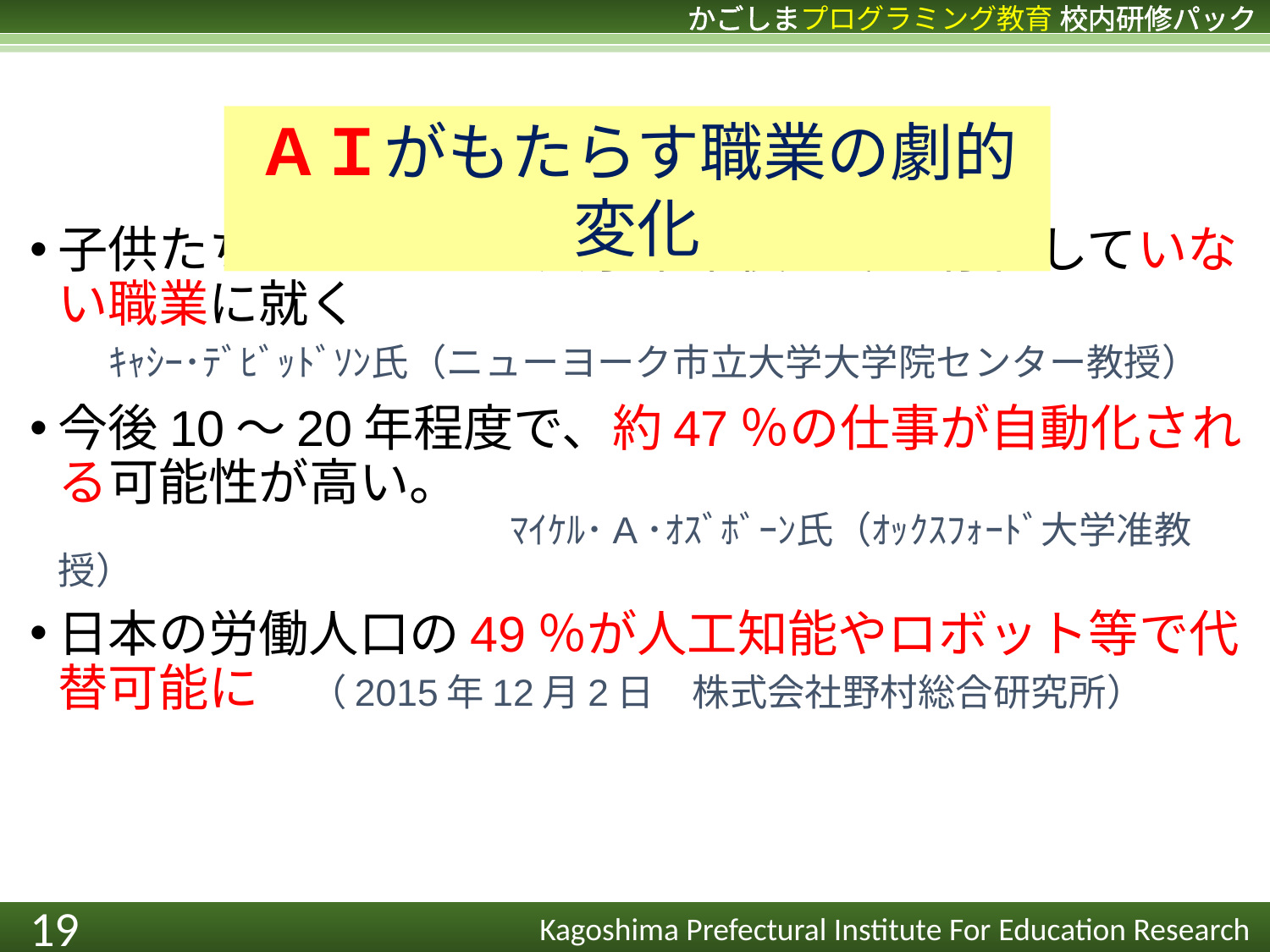

ＡＩがもたらす職業の劇的変化
子供たちの65％は、大学卒業後、今は存在していない職業に就く
　ｷｬｼｰ･ﾃﾞﾋﾞｯﾄﾞｿﾝ氏（ニューヨーク市立大学大学院センター教授）
今後10～20年程度で、約47％の仕事が自動化される可能性が高い。　　
　　　　　　　　　　　　ﾏｲｹﾙ･A･ｵｽﾞﾎﾞｰﾝ氏（ｵｯｸｽﾌｫｰﾄﾞ大学准教授）
日本の労働人口の49％が人工知能やロボット等で代替可能に　（2015年12月2日　株式会社野村総合研究所）
19